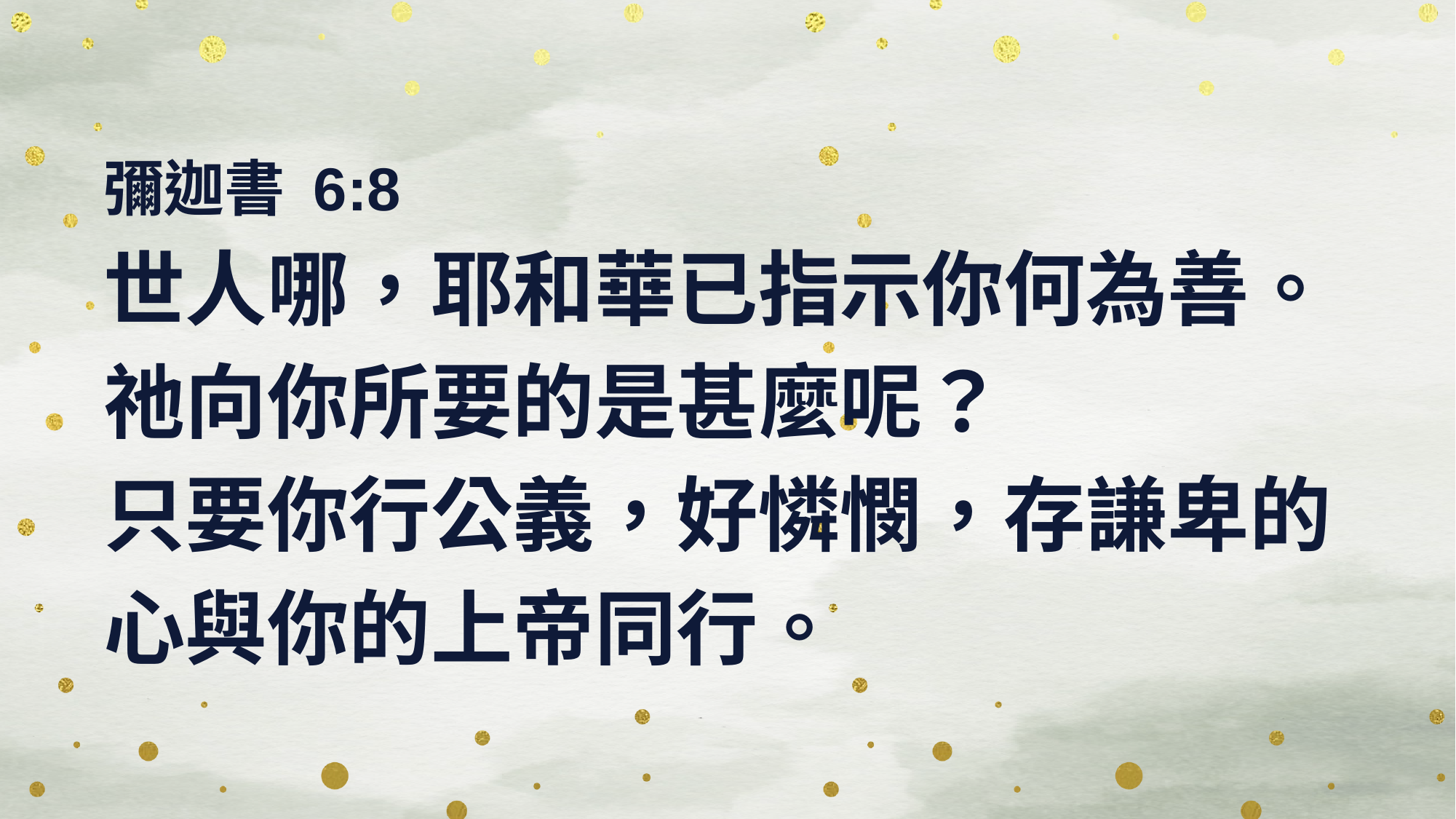

彌迦書 6:8
世人哪，耶和華已指示你何為善。
祂向你所要的是甚麼呢？
只要你行公義，好憐憫，存謙卑的心與你的上帝同行。